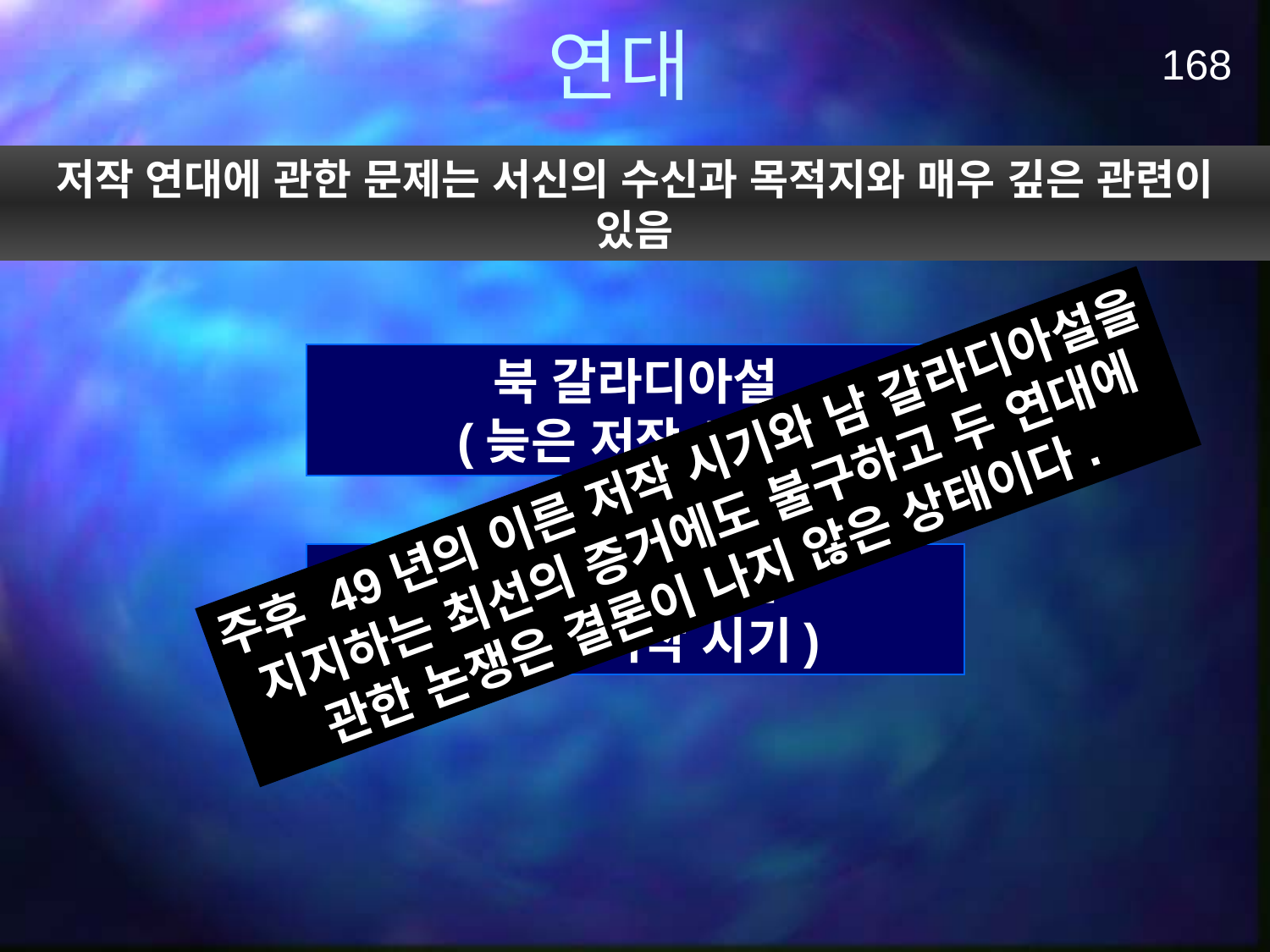

연대
168
저작 연대에 관한 문제는 서신의 수신과 목적지와 매우 깊은 관련이 있음
북 갈라디아설
(늦은 저작 시기)
주후 49년의 이른 저작 시기와 남 갈라디아설을 지지하는 최선의 증거에도 불구하고 두 연대에 관한 논쟁은 결론이 나지 않은 상태이다.
남 갈라디아설
 (이른 저작 시기)